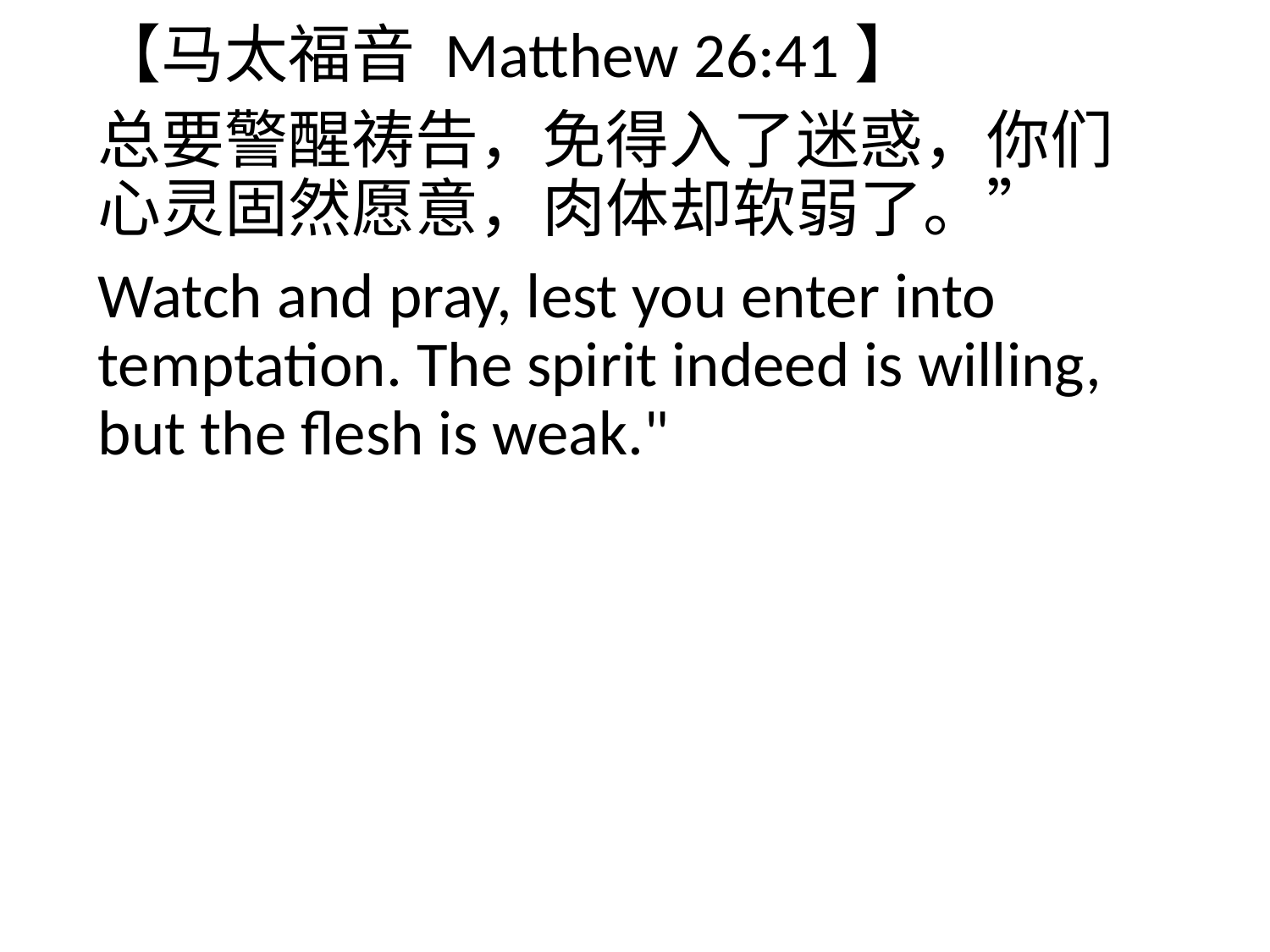

【马太福音 Matthew 26:41】
总要警醒祷告，免得入了迷惑，你们心灵固然愿意，肉体却软弱了。”
Watch and pray, lest you enter into temptation. The spirit indeed is willing, but the flesh is weak."